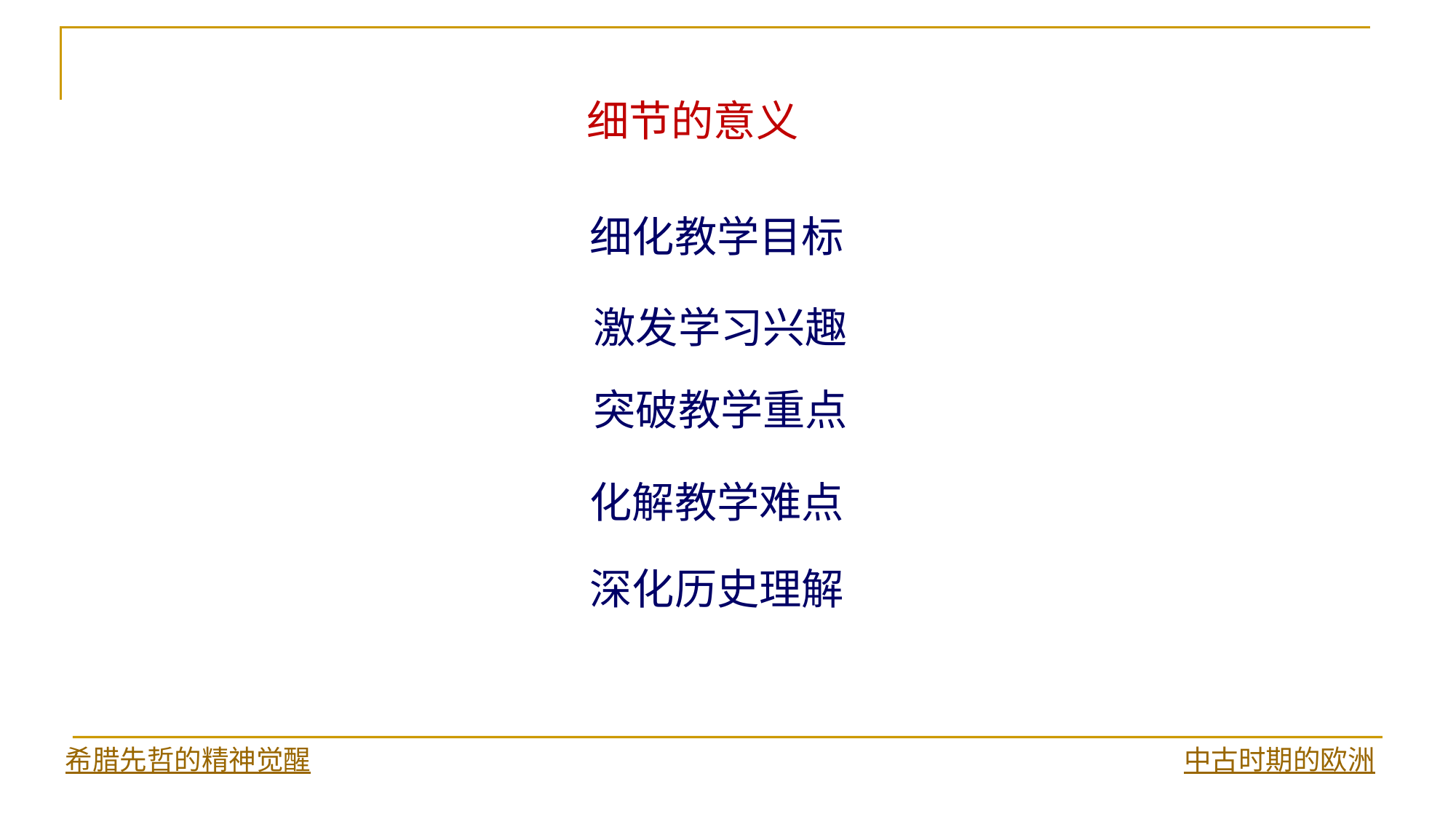

细节的意义
细化教学目标
激发学习兴趣
突破教学重点
化解教学难点
深化历史理解
希腊先哲的精神觉醒
中古时期的欧洲